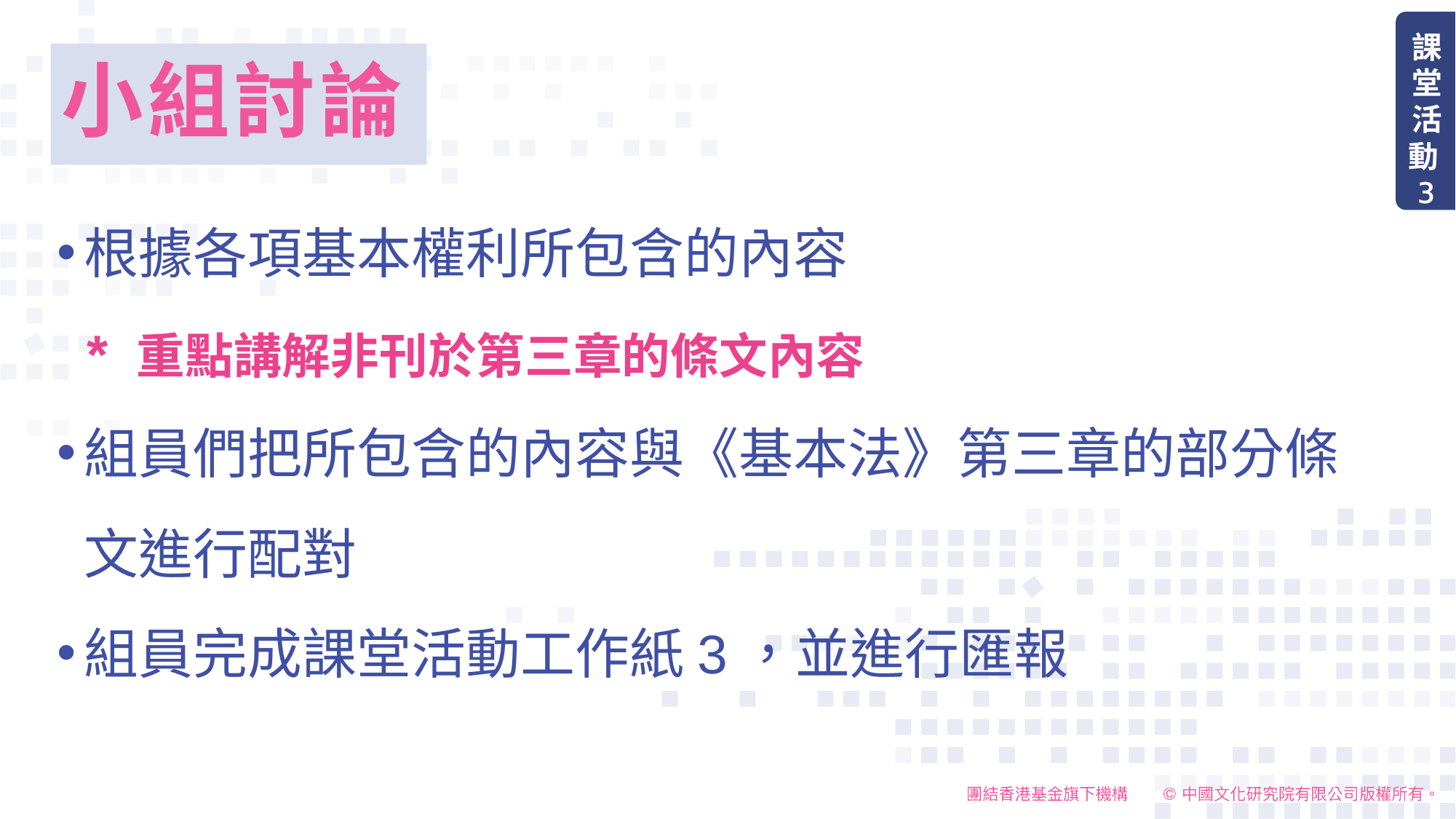

課堂活動3

# 小組討論
根據各項基本權利所包含的內容
  * 重點講解非刊於第三章的條文內容
組員們把所包含的內容與《基本法》第三章的部分條文進行配對
組員完成課堂活動工作紙3，並進行匯報